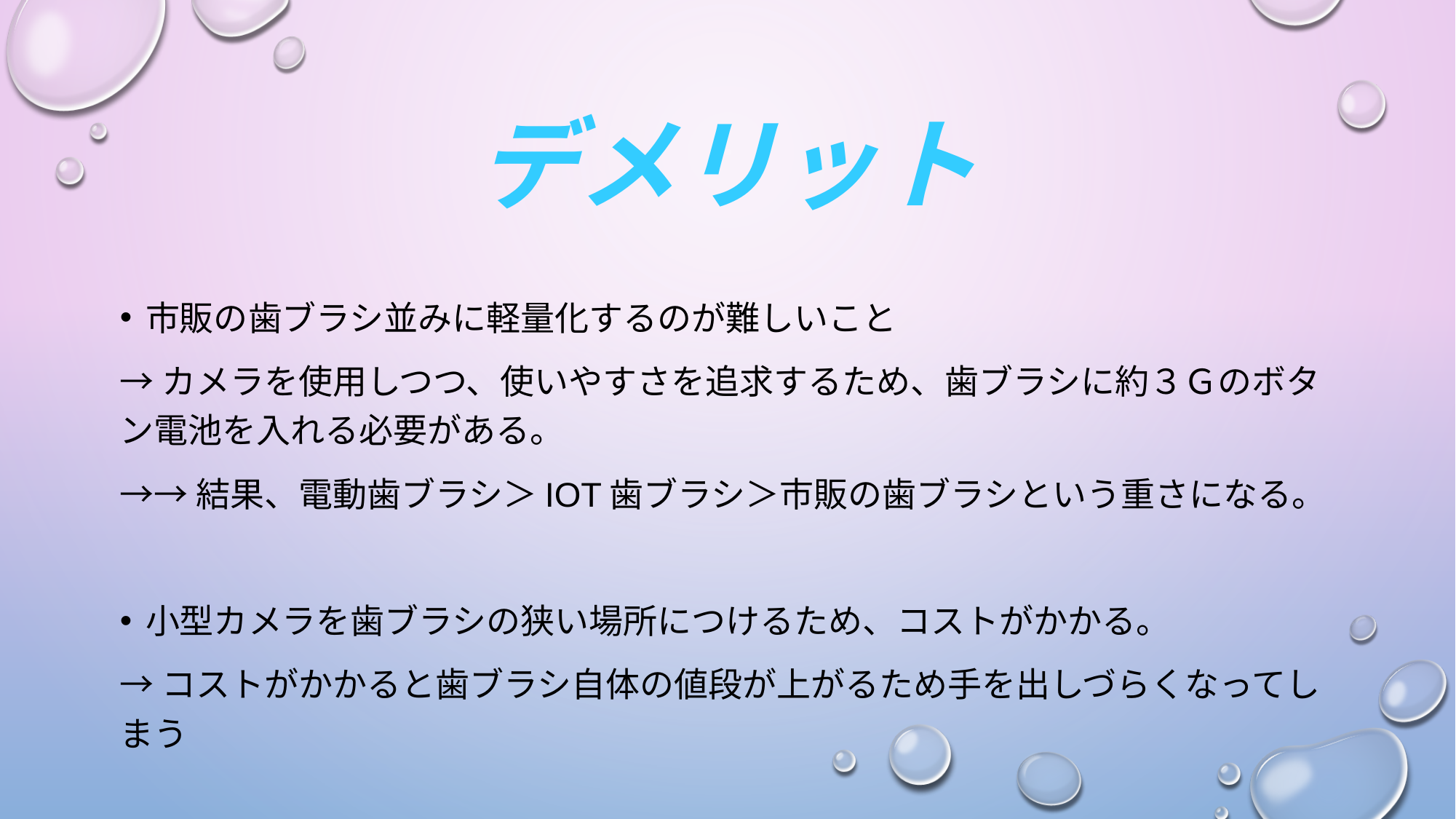

# デメリット
市販の歯ブラシ並みに軽量化するのが難しいこと
→カメラを使用しつつ、使いやすさを追求するため、歯ブラシに約３ｇのボタン電池を入れる必要がある。
→→結果、電動歯ブラシ＞IOT歯ブラシ＞市販の歯ブラシという重さになる。

小型カメラを歯ブラシの狭い場所につけるため、コストがかかる。
→コストがかかると歯ブラシ自体の値段が上がるため手を出しづらくなってしまう